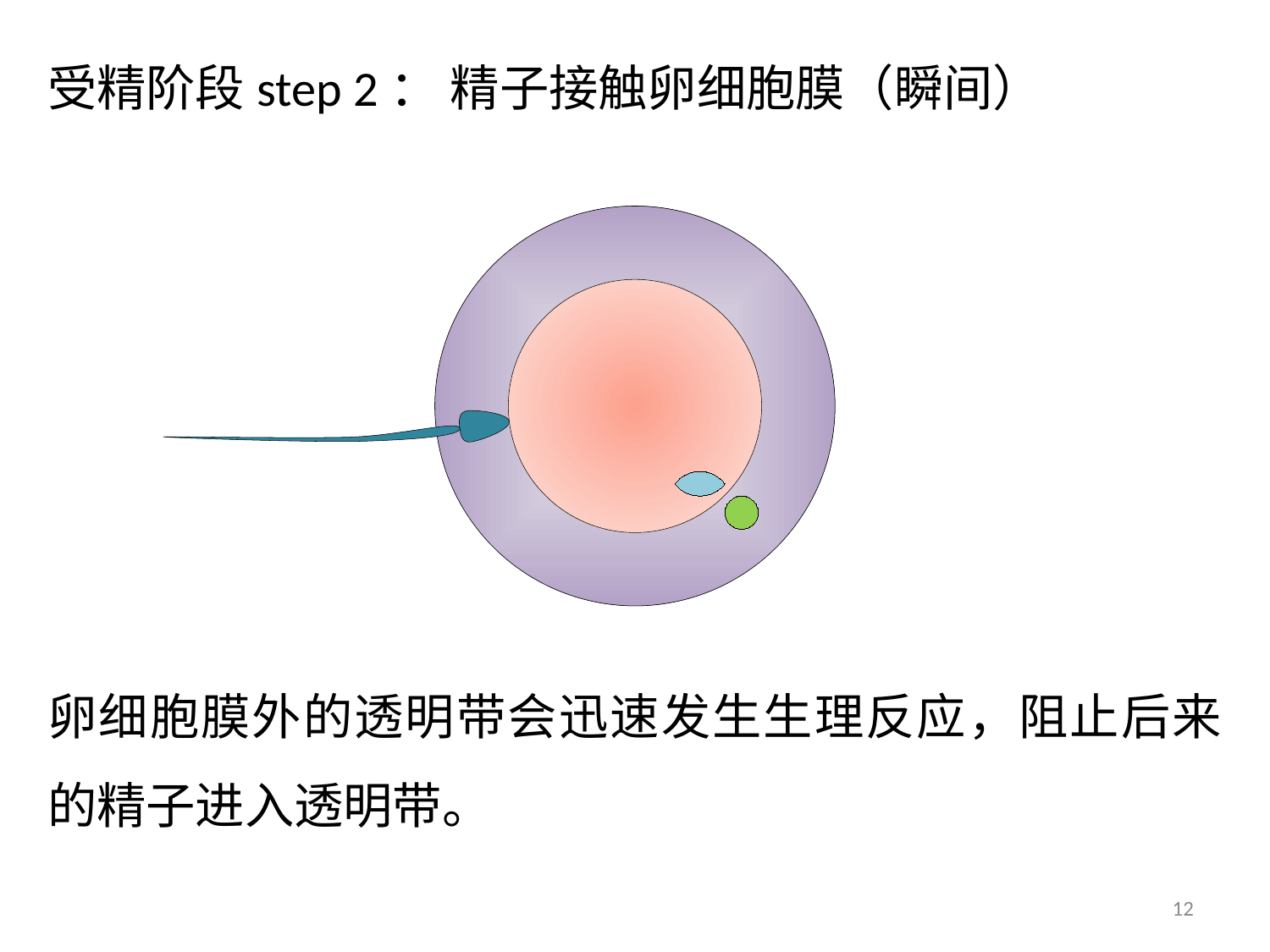

受精阶段step 2： 精子接触卵细胞膜（瞬间）

卵细胞膜外的透明带会迅速发生生理反应，阻止后来的精子进入透明带。
12